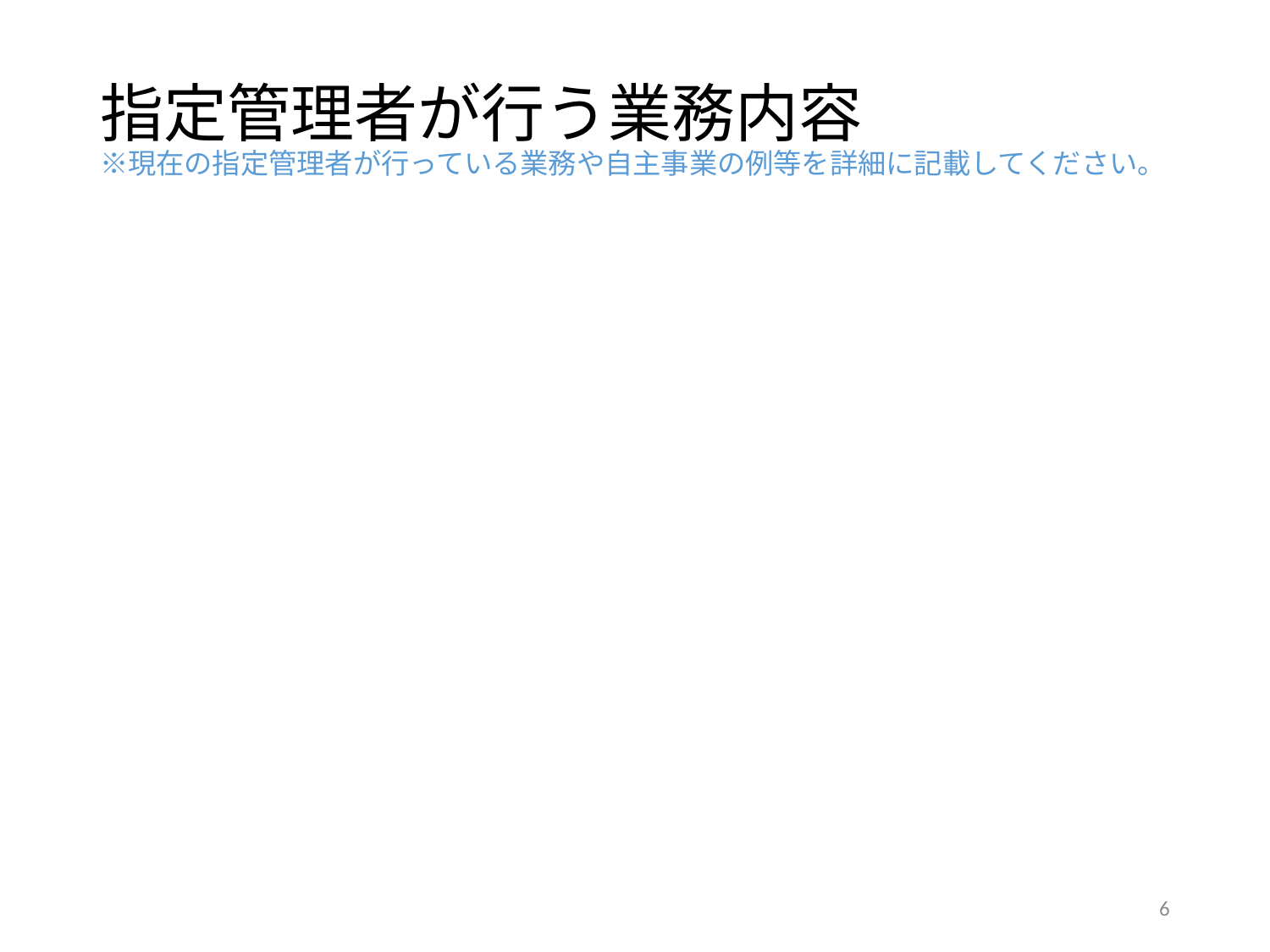

指定管理者が行う業務内容
※現在の指定管理者が行っている業務や自主事業の例等を詳細に記載してください。

6